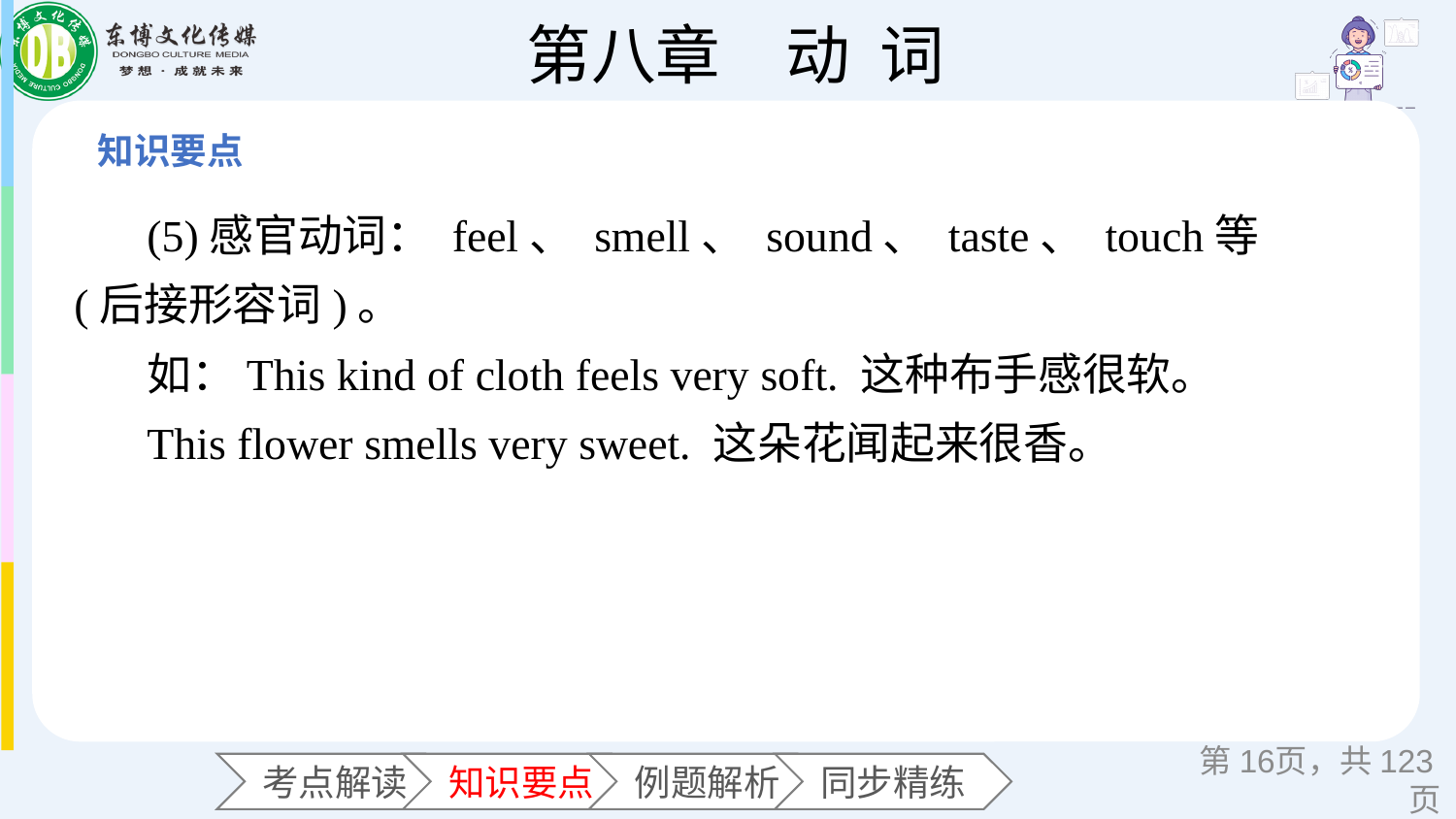

(5)感官动词： feel、 smell、 sound、 taste、 touch等(后接形容词)。
如：This kind of cloth feels very soft. 这种布手感很软。
This flower smells very sweet. 这朵花闻起来很香。
第16页，共123页